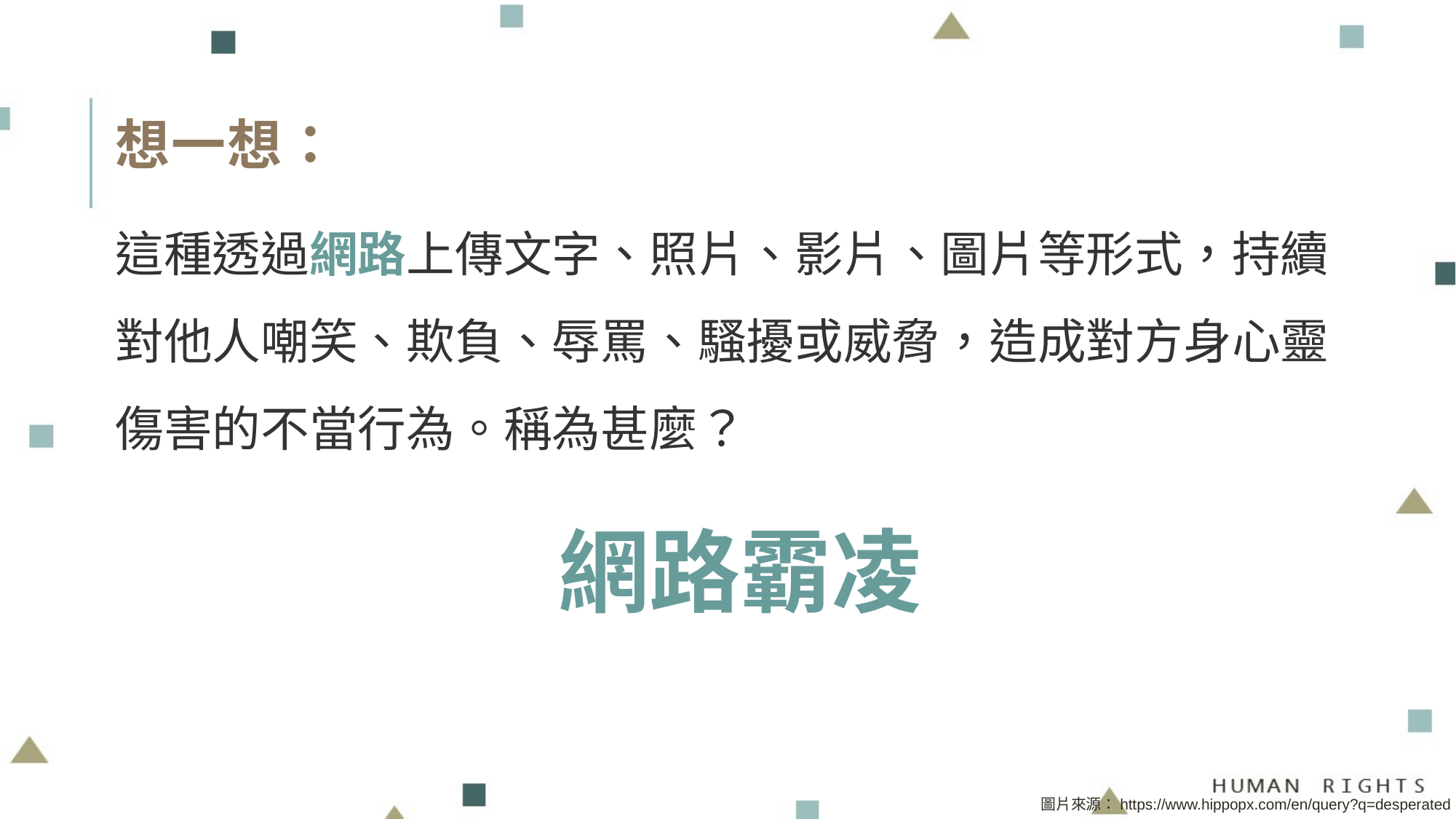

想一想：
這種透過網路上傳文字、照片、影片、圖片等形式，持續對他人嘲笑、欺負、辱罵、騷擾或威脅，造成對方身心靈傷害的不當行為。稱為甚麼？

網路霸凌
圖片來源：https://www.hippopx.com/en/query?q=desperated